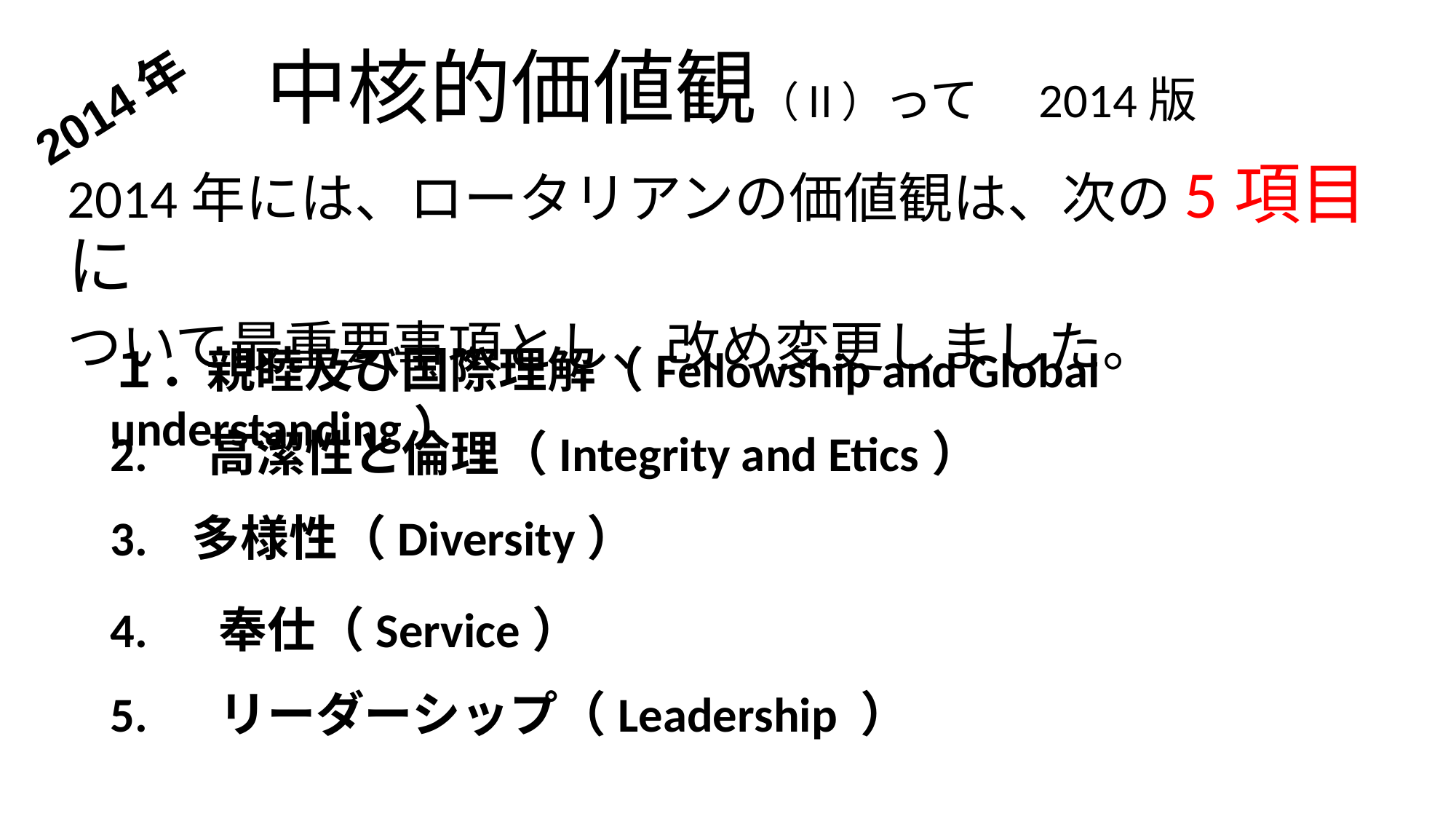

# 中核的価値観（Ⅱ）って　2014版
2014年

2014年には、ロータリアンの価値観は、次の5項目に
ついて最重要事項とし、改め変更しました。

１．親睦及び国際理解（Fellowship and Global understanding）
2.　高潔性と倫理（Integrity and Etics）
3.   多様性（Diversity）
4. 　奉仕（Service）
5.　 リーダーシップ（Leadership ）